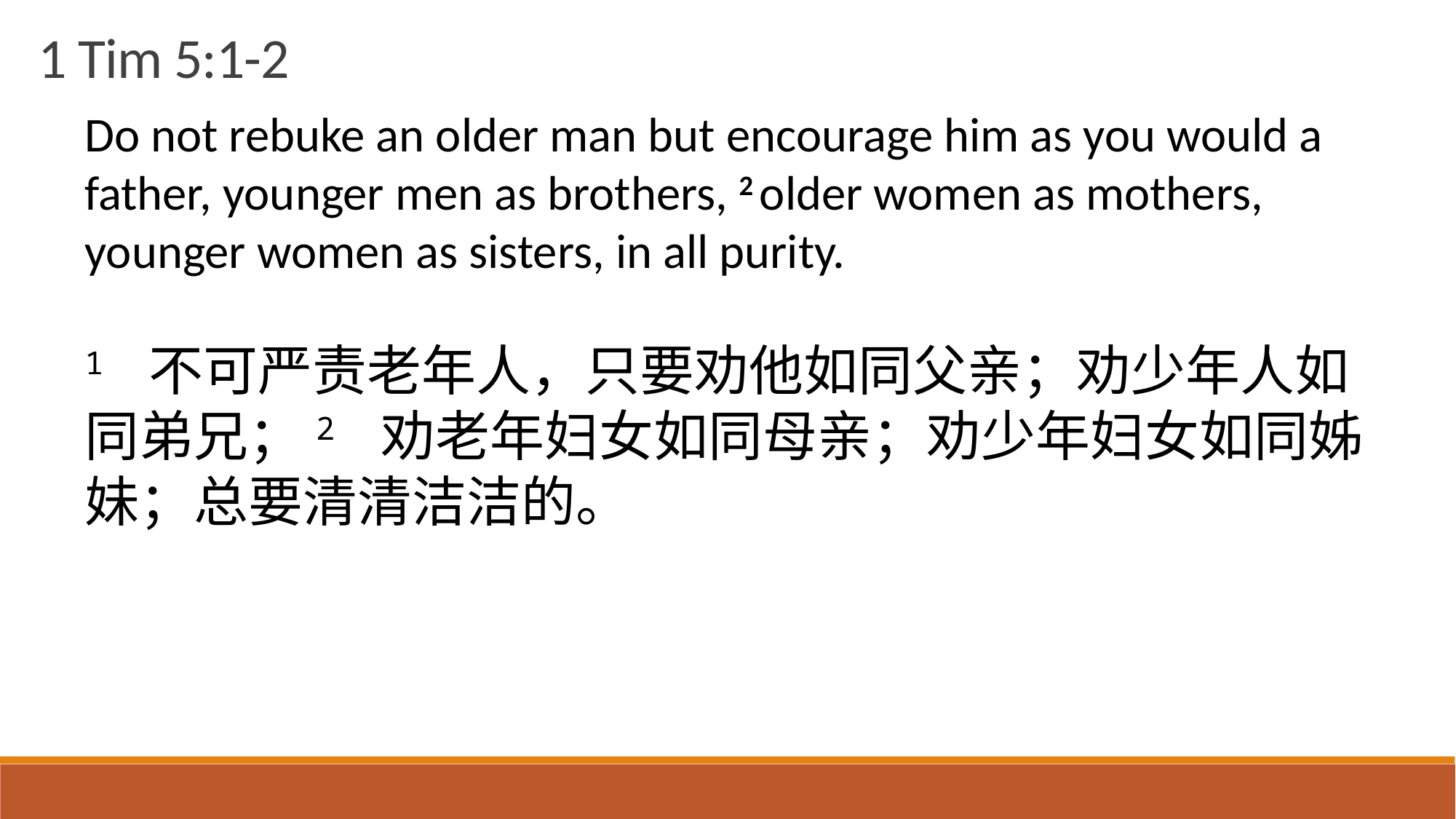

1 Tim 5:1-2
Do not rebuke an older man but encourage him as you would a father, younger men as brothers, 2 older women as mothers, younger women as sisters, in all purity.

1 不可严责老年人，只要劝他如同父亲；劝少年人如同弟兄；2 劝老年妇女如同母亲；劝少年妇女如同姊妹；总要清清洁洁的。